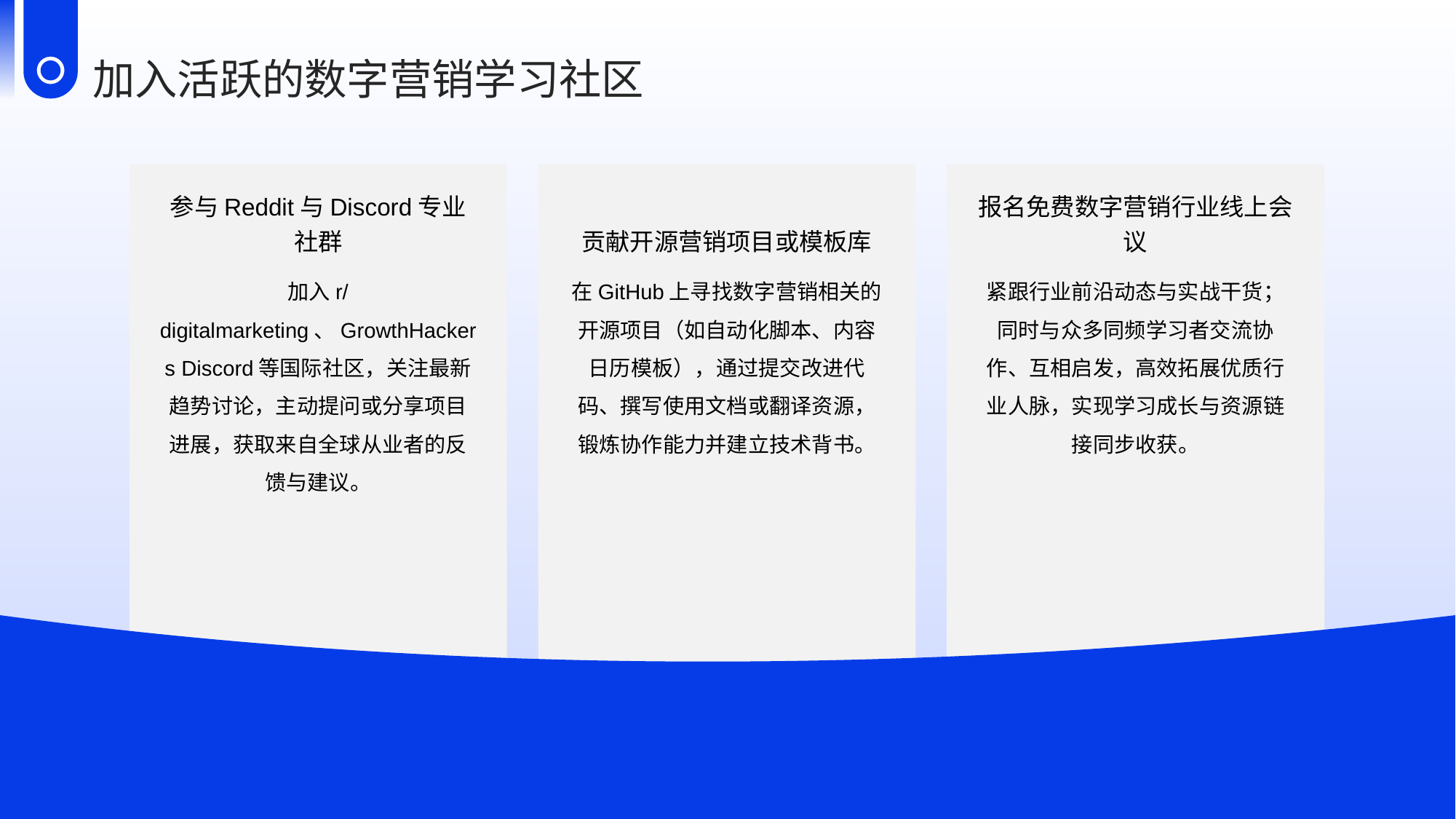

加入活跃的数字营销学习社区

参与Reddit与Discord专业社群
贡献开源营销项目或模板库
报名免费数字营销行业线上会议
加入r/digitalmarketing、GrowthHackers Discord等国际社区，关注最新趋势讨论，主动提问或分享项目进展，获取来自全球从业者的反馈与建议。
在GitHub上寻找数字营销相关的开源项目（如自动化脚本、内容日历模板），通过提交改进代码、撰写使用文档或翻译资源，锻炼协作能力并建立技术背书。
紧跟行业前沿动态与实战干货；同时与众多同频学习者交流协作、互相启发，高效拓展优质行业人脉，实现学习成长与资源链接同步收获。